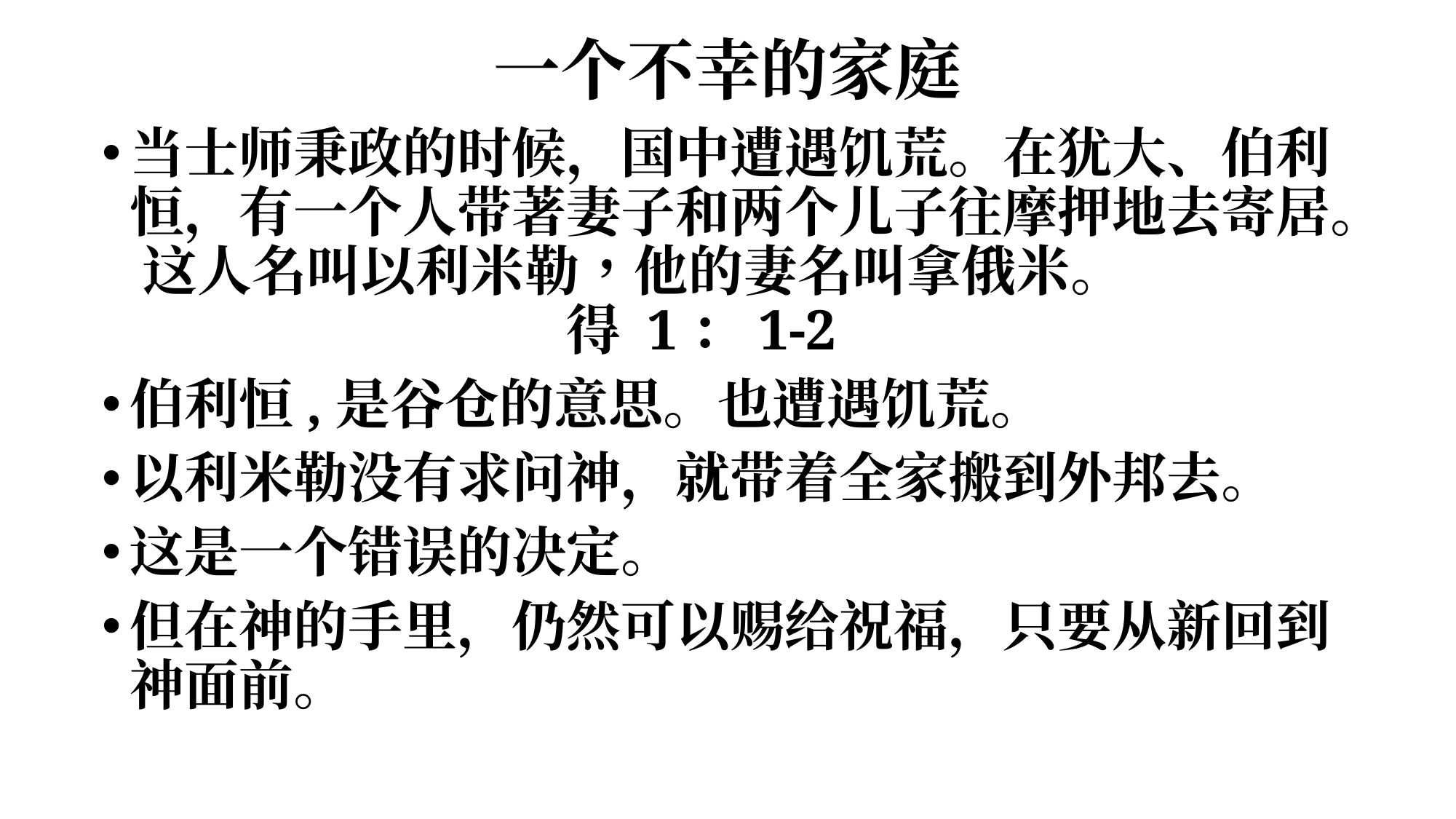

# 一个不幸的家庭
当士师秉政的时候，国中遭遇饥荒。在犹大、伯利恒，有一个人带著妻子和两个儿子往摩押地去寄居。 这人名叫以利米勒，他的妻名叫拿俄米。						得 1：1-2
伯利恒,是谷仓的意思。也遭遇饥荒。
以利米勒没有求问神，就带着全家搬到外邦去。
这是一个错误的决定。
但在神的手里，仍然可以赐给祝福，只要从新回到神面前。